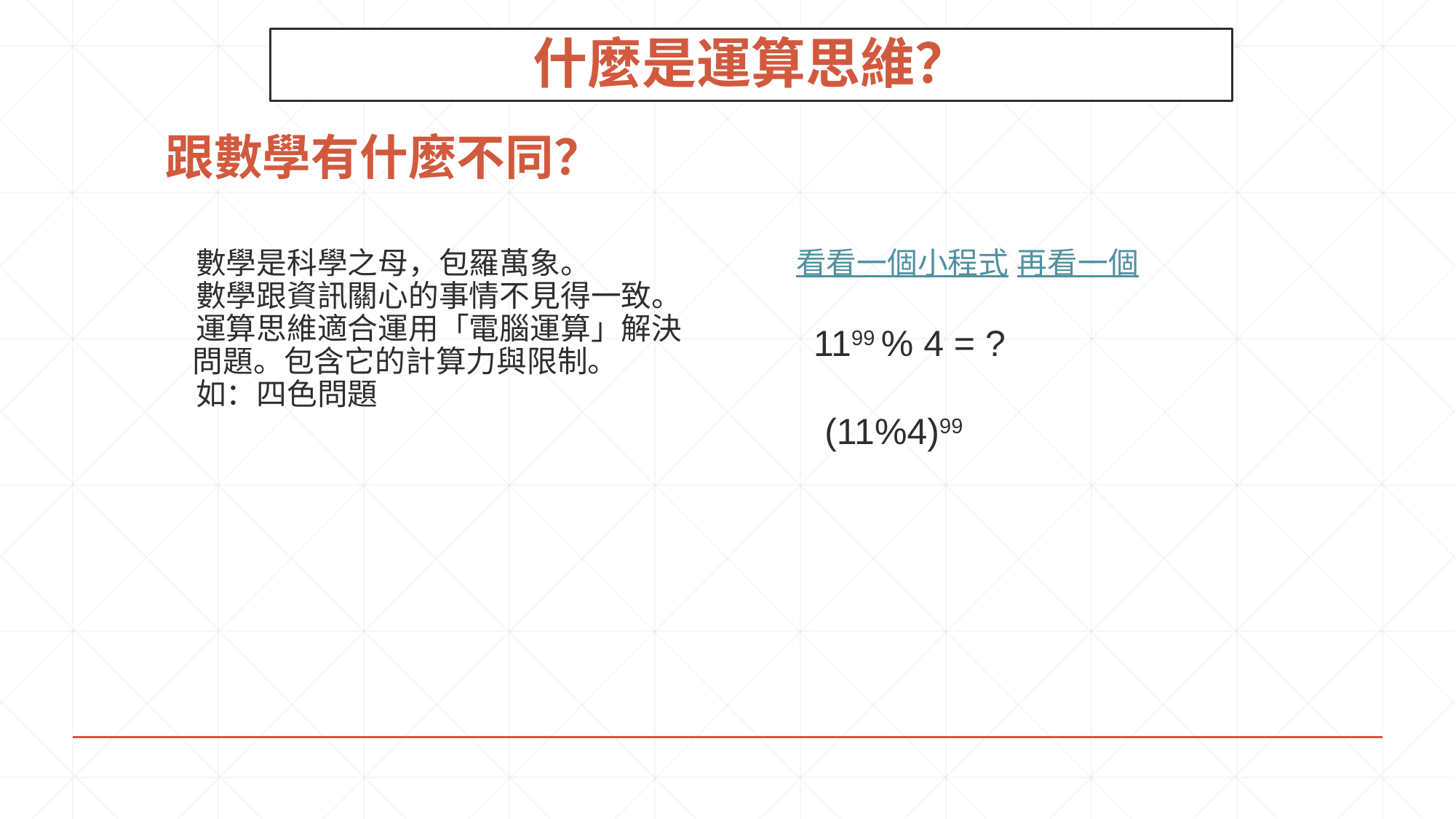

什麼是運算思維？
# 跟數學有什麼不同？
數學是科學之母，包羅萬象。
數學跟資訊關心的事情不見得一致。
運算思維適合運用「電腦運算」解決問題。包含它的計算力與限制。
如：四色問題

看看一個小程式 再看一個

1199 % 4 = ?

(11%4)99